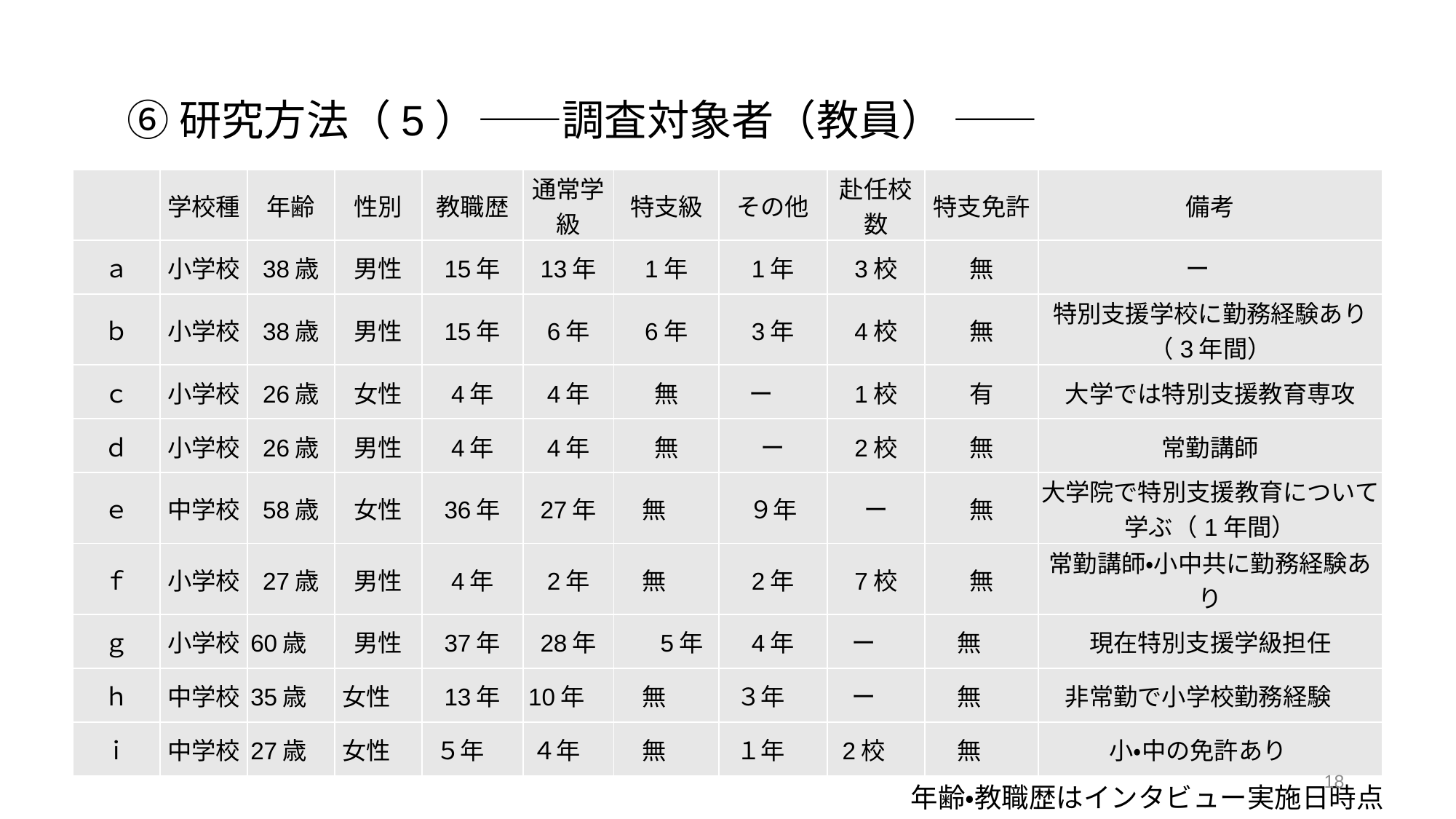

⑥研究方法（5）――調査対象者（教員） ――
|  | 学校種 | 年齢 | 性別 | 教職歴 | 通常学級 | 特支級 | その他 | 赴任校数 | 特支免許 | 備考 |
| --- | --- | --- | --- | --- | --- | --- | --- | --- | --- | --- |
| ａ | 小学校 | 38歳 | 男性 | 15年 | 13年 | 1年 | 1年 | 3校 | 無 | ー |
| ｂ | 小学校 | 38歳 | 男性 | 15年 | 6年 | 6年 | 3年 | 4校 | 無 | 特別支援学校に勤務経験あり （3年間） |
| ｃ | 小学校 | 26歳 | 女性 | 4年 | 4年 | 無 | ー | 1校 | 有 | 大学では特別支援教育専攻 |
| ｄ | 小学校 | 26歳 | 男性 | 4年 | 4年 | 無 | ー | 2校 | 無 | 常勤講師 |
| ｅ | 中学校 | 58歳 | 女性 | 36年 | 27年 | 無 | ９年 | ー | 無 | 大学院で特別支援教育について学ぶ（1年間） |
| ｆ | 小学校 | 27歳 | 男性 | 4年 | 2年 | 無 | 2年 | 7校 | 無 | 常勤講師・小中共に勤務経験あり |
| ｇ | 小学校 | 60歳 | 男性 | 37年 | 28年 | 5年 | 4年 | ー | 無 | 現在特別支援学級担任 |
| ｈ | 中学校 | 35歳 | 女性 | 13年 | 10年 | 無 | ３年 | ー | 無 | 非常勤で小学校勤務経験 |
| ｉ | 中学校 | 27歳 | 女性 | ５年 | ４年 | 無 | １年 | 2校 | 無 | 小・中の免許あり |
18
年齢・教職歴はインタビュー実施日時点